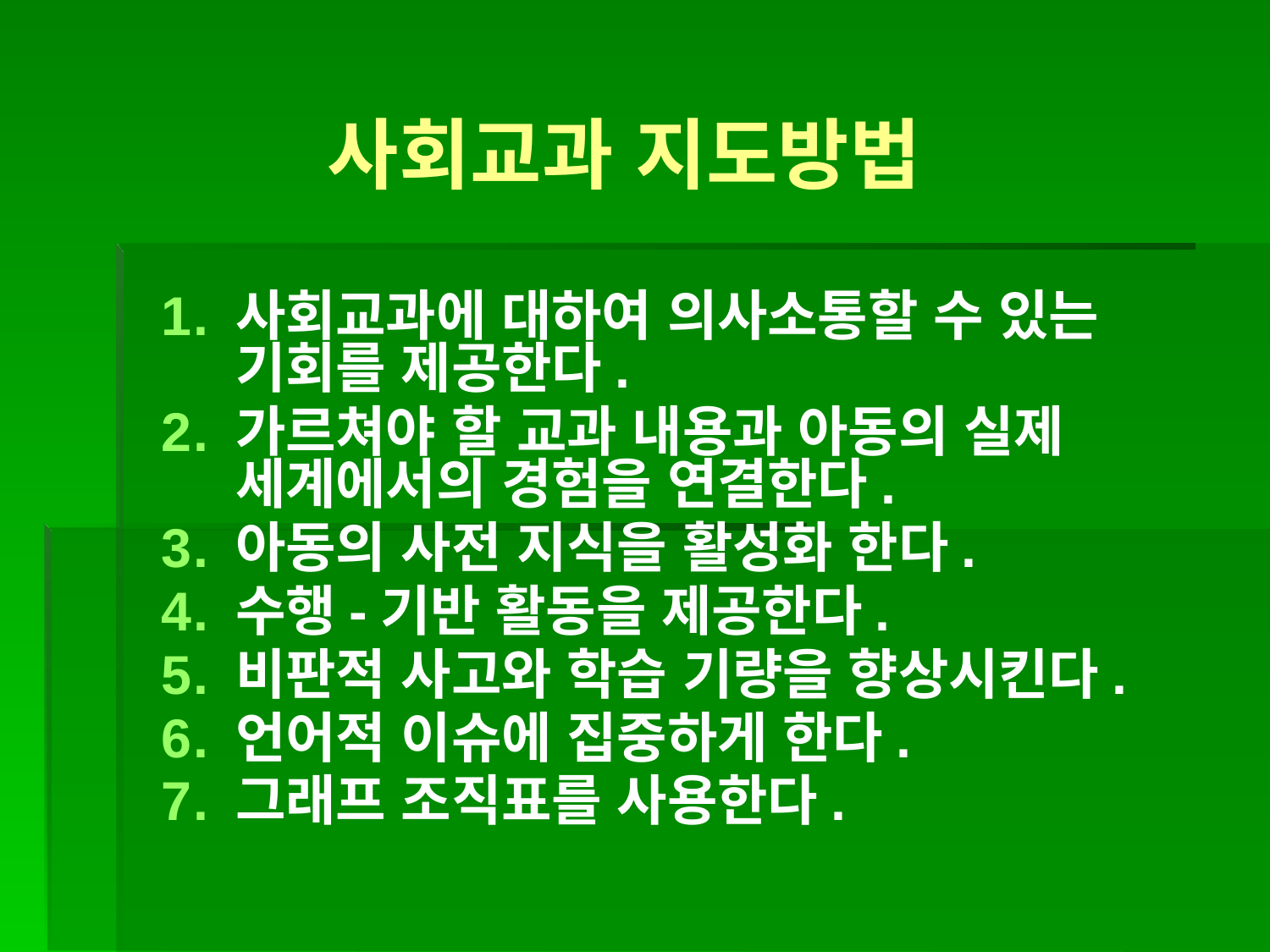

사회교과 지도방법
사회교과에 대하여 의사소통할 수 있는 기회를 제공한다.
가르쳐야 할 교과 내용과 아동의 실제 세계에서의 경험을 연결한다.
아동의 사전 지식을 활성화 한다.
수행-기반 활동을 제공한다.
비판적 사고와 학습 기량을 향상시킨다.
언어적 이슈에 집중하게 한다.
그래프 조직표를 사용한다.